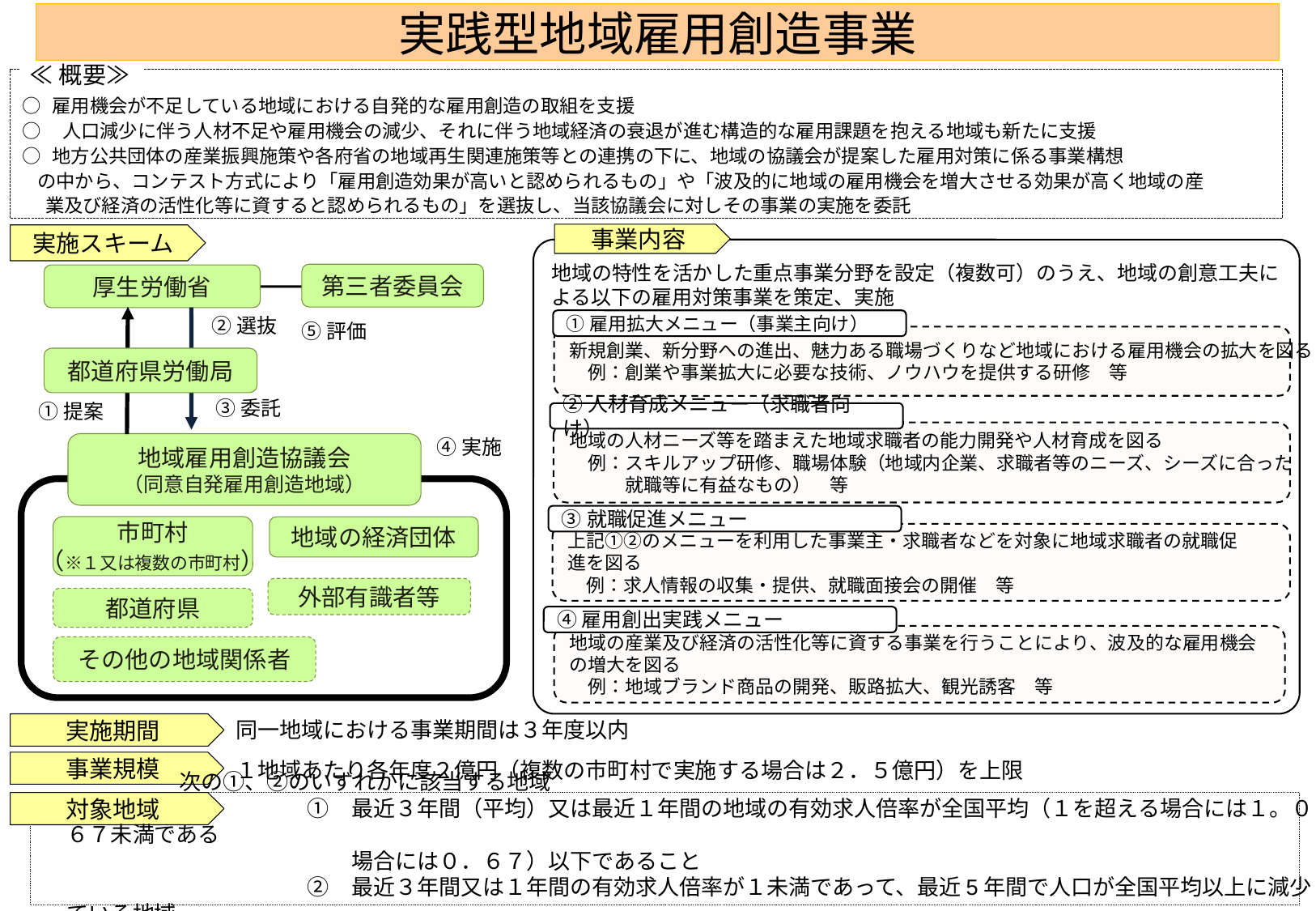

実践型地域雇用創造事業

≪概要≫

○  雇用機会が不足している地域における自発的な雇用創造の取組を支援
○　人口減少に伴う人材不足や雇用機会の減少、それに伴う地域経済の衰退が進む構造的な雇用課題を抱える地域も新たに支援
○  地方公共団体の産業振興施策や各府省の地域再生関連施策等との連携の下に、地域の協議会が提案した雇用対策に係る事業構想
   の中から、コンテスト方式により「雇用創造効果が高いと認められるもの」や「波及的に地域の雇用機会を増大させる効果が高く地域の産
　 業及び経済の活性化等に資すると認められるもの」を選抜し、当該協議会に対しその事業の実施を委託

事業内容
地域の特性を活かした重点事業分野を設定（複数可）のうえ、地域の創意工夫による以下の雇用対策事業を策定、実施
①雇用拡大メニュー（事業主向け）
新規創業、新分野への進出、魅力ある職場づくりなど地域における雇用機会の拡大を図る
　例：創業や事業拡大に必要な技術、ノウハウを提供する研修　等
②人材育成メニュー（求職者向け）
地域の人材ニーズ等を踏まえた地域求職者の能力開発や人材育成を図る
　例：スキルアップ研修、職場体験（地域内企業、求職者等のニーズ、シーズに合った
　　　就職等に有益なもの）　等
③就職促進メニュー
上記①②のメニューを利用した事業主・求職者などを対象に地域求職者の就職促
進を図る
　例：求人情報の収集・提供、就職面接会の開催　等
④雇用創出実践メニュー
地域の産業及び経済の活性化等に資する事業を行うことにより、波及的な雇用機会
の増大を図る
　例：地域ブランド商品の開発、販路拡大、観光誘客　等
実施スキーム
第三者委員会
厚生労働省

②選抜

都道府県労働局
③委託
①提案
④実施
地域雇用創造協議会
（同意自発雇用創造地域）

市町村
（※１又は複数の市町村）
地域の経済団体
外部有識者等
都道府県
その他の地域関係者
⑤評価
同一地域における事業期間は３年度以内
実施期間
１地域あたり各年度２億円（複数の市町村で実施する場合は２．５億円）を上限
事業規模
対象地域

                      次の①、②のいずれかに該当する地域
　　　　　　　　　　　①　最近３年間（平均）又は最近１年間の地域の有効求人倍率が全国平均（１を超える場合には１。０．６７未満である
　　　　　　　　　　　　　場合には０．６７）以下であること
　　　　　　　　　　　②　最近３年間又は１年間の有効求人倍率が１未満であって、最近5年間で人口が全国平均以上に減少している地域